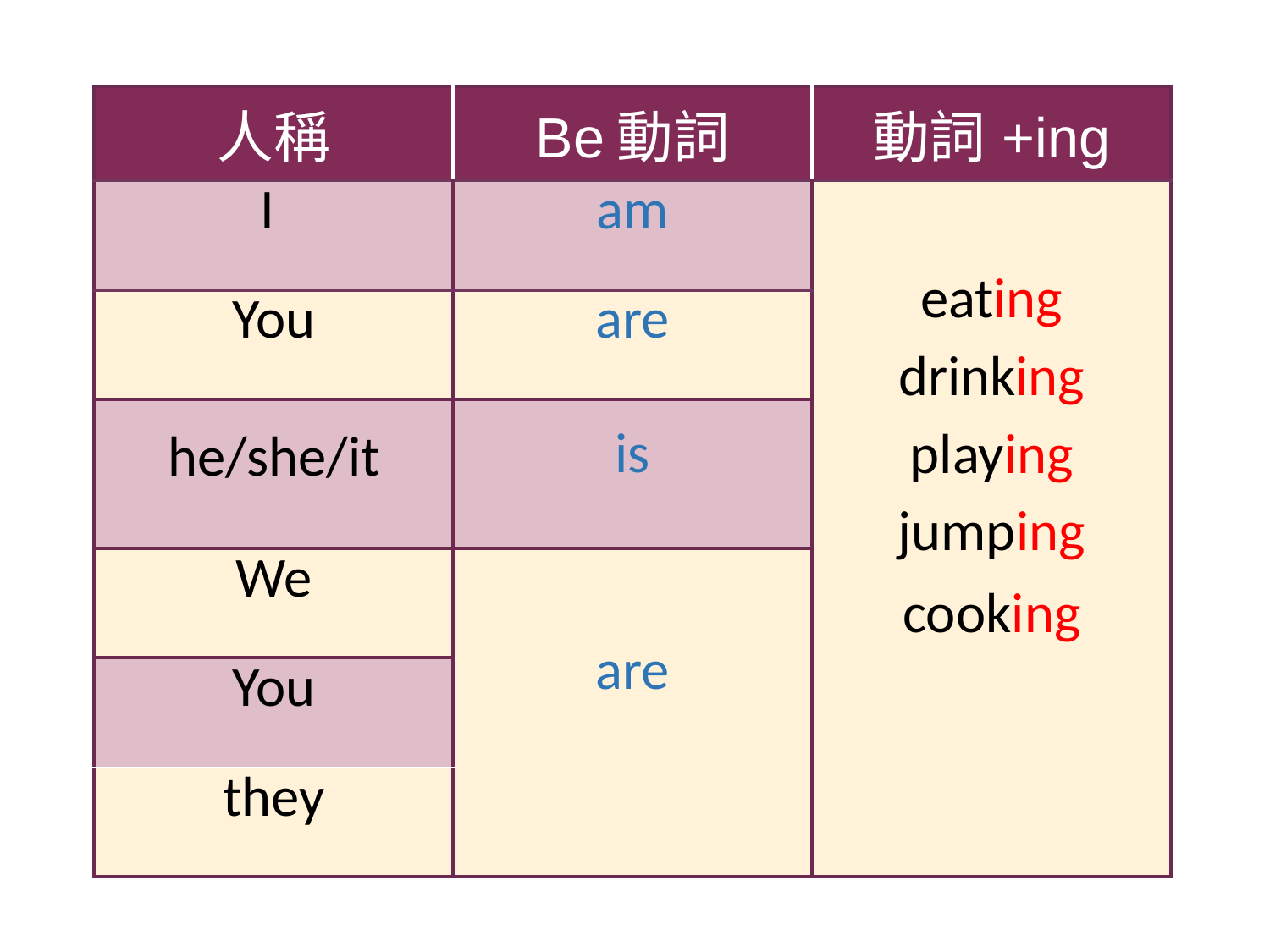

| 人稱 | Be動詞 | 動詞+ing |
| --- | --- | --- |
| I | am | eating drinking playing jumping cooking |
| You | are |  |
| he/she/it | is |  |
| We | are |  |
| You |  |  |
| they |  |  |